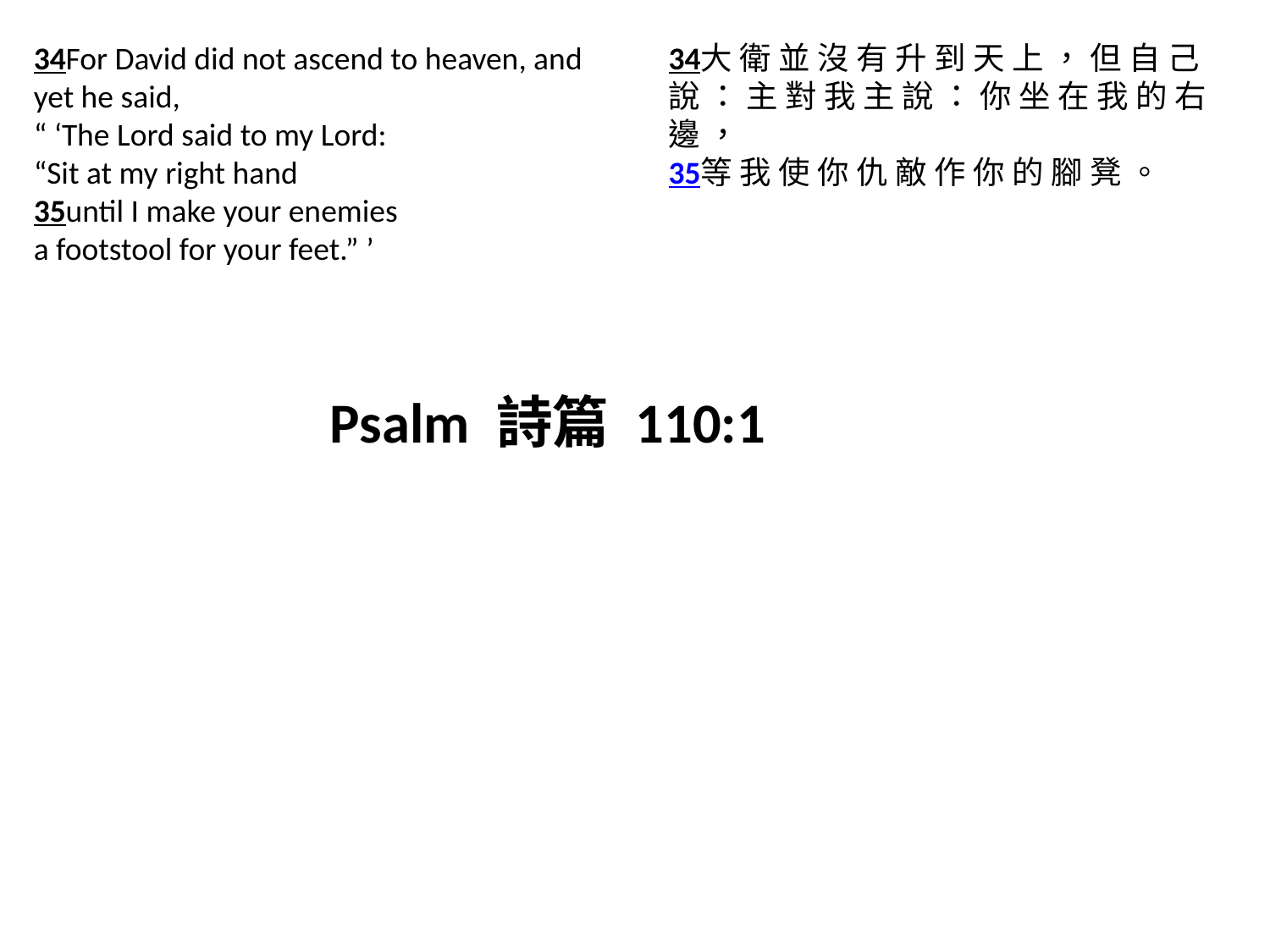

34For David did not ascend to heaven, and yet he said,
“ ‘The Lord said to my Lord:
“Sit at my right hand
35until I make your enemies
a footstool for your feet.” ’

34大 衛 並 沒 有 升 到 天 上 ， 但 自 己 說 ： 主 對 我 主 說 ： 你 坐 在 我 的 右 邊 ，
35等 我 使 你 仇 敵 作 你 的 腳 凳 。

Psalm 詩篇 110:1